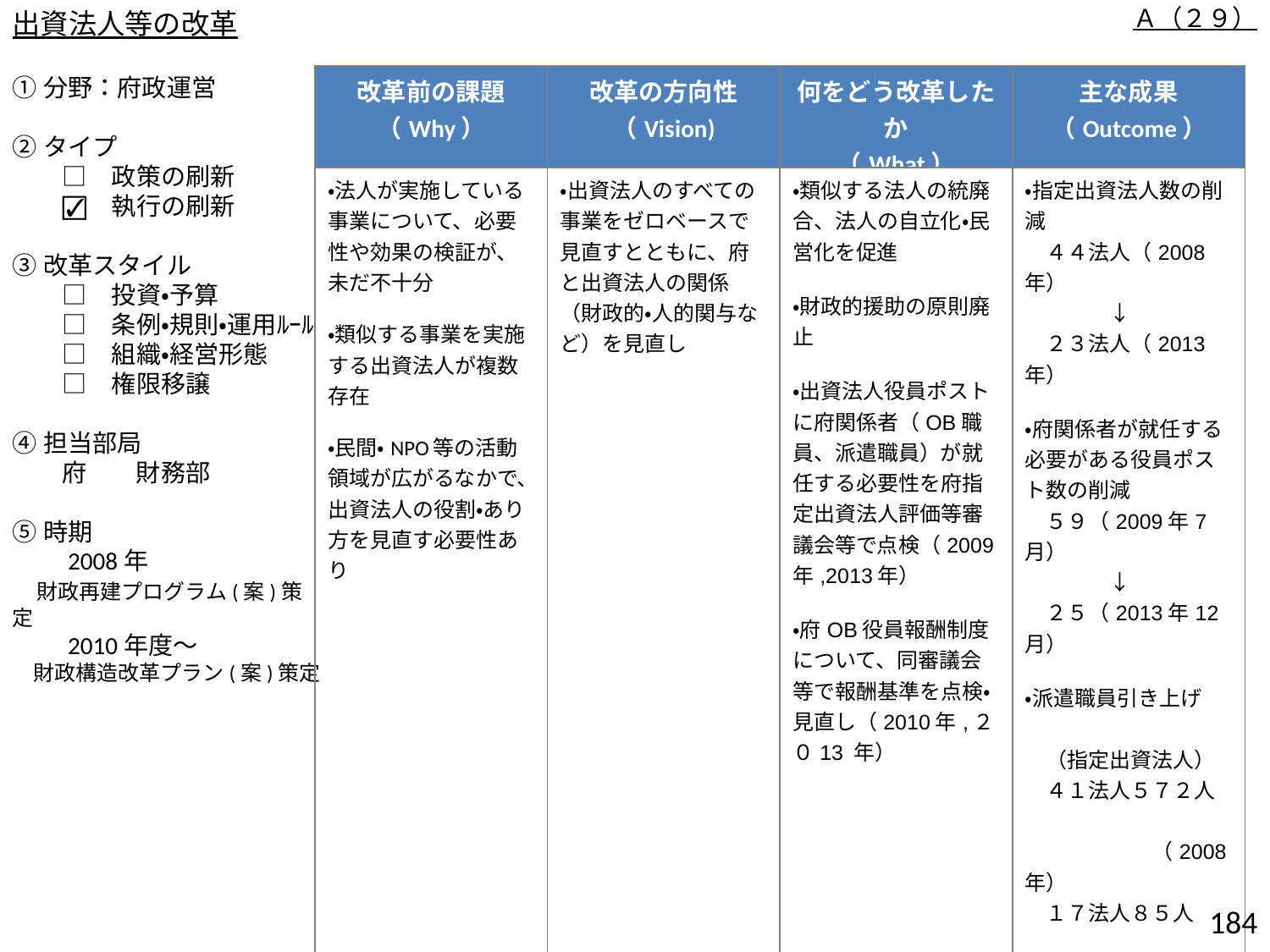

出資法人等の改革
Ａ（２９）
①分野：府政運営

②タイプ
　　□　政策の刷新
　　☑　執行の刷新

③改革スタイル
　　□　投資・予算
　　□　条例・規則・運用ﾙｰﾙ
　　□　組織・経営形態
　　□　権限移譲

④担当部局
　　府　　財務部

⑤時期
　　2008年
　財政再建プログラム(案)策定
　　2010年度～
　財政構造改革プラン(案)策定
| 改革前の課題 （Why） | 改革の方向性 （Vision) | 何をどう改革したか （What） | 主な成果 （Outcome） |
| --- | --- | --- | --- |
| ・法人が実施している事業について、必要性や効果の検証が、未だ不十分 ・類似する事業を実施する出資法人が複数存在 ・民間・NPO等の活動領域が広がるなかで、出資法人の役割・あり方を見直す必要性あり | ・出資法人のすべての事業をゼロベースで見直すとともに、府と出資法人の関係（財政的・人的関与など）を見直し | ・類似する法人の統廃合、法人の自立化・民営化を促進 ・財政的援助の原則廃止 ・出資法人役員ポストに府関係者（OB職員、派遣職員）が就任する必要性を府指定出資法人評価等審議会等で点検（2009年,2013年） ・府OB役員報酬制度について、同審議会等で報酬基準を点検・見直し（2010年,２０13 年） | ・指定出資法人数の削減 　４４法人（2008年） 　　　　↓ 　２３法人（2013年） ・府関係者が就任する必要がある役員ポスト数の削減　 　５９（2009年7月） 　　　　↓ 　２５（2013年12月） ・派遣職員引き上げ　　 　（指定出資法人） 　４１法人５７２人　　　　 　　　　　　（2008年） 　１７法人８５人　　 　　　　（2013年7月） |
184